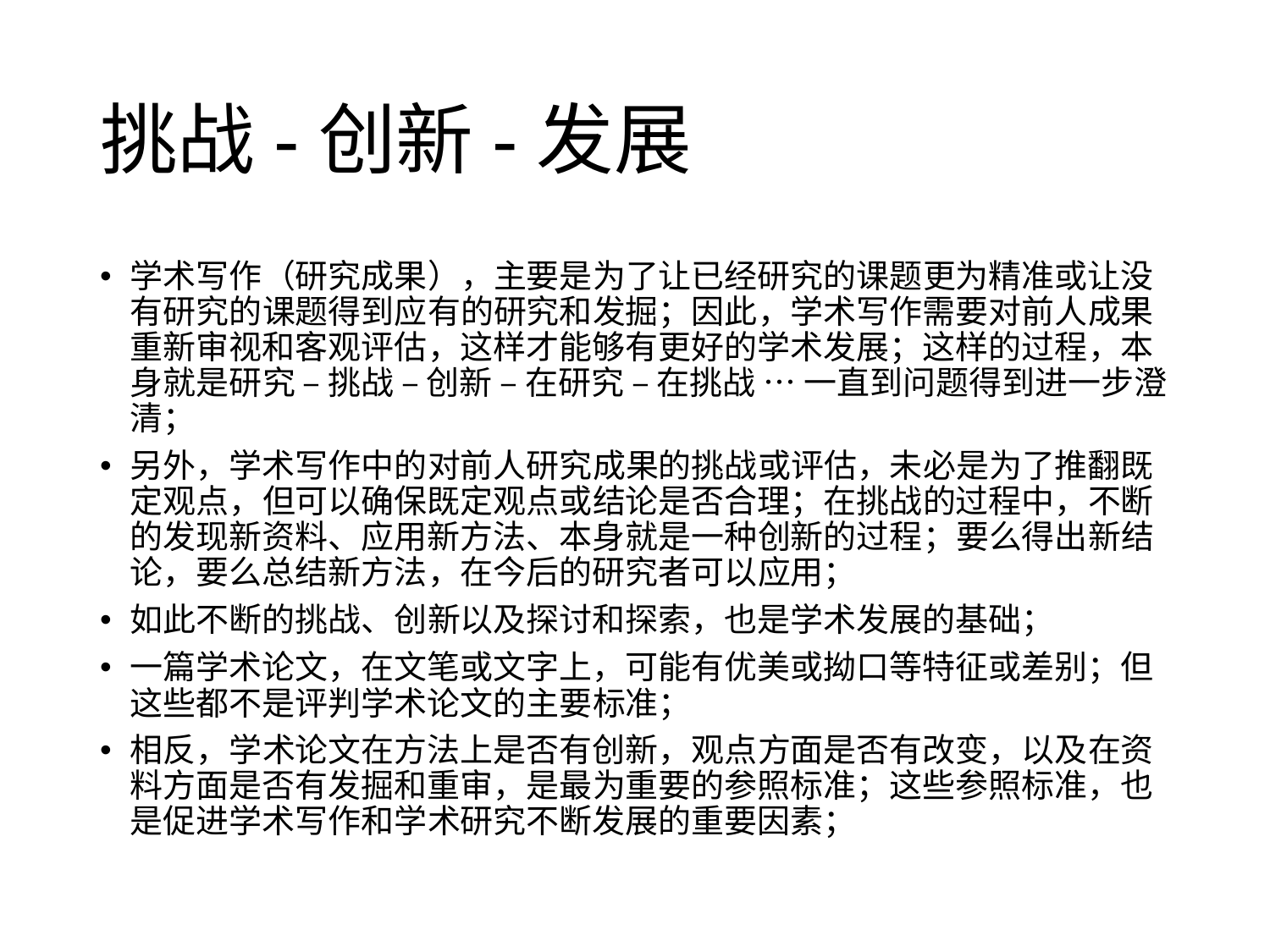

# 挑战-创新-发展
学术写作（研究成果），主要是为了让已经研究的课题更为精准或让没有研究的课题得到应有的研究和发掘；因此，学术写作需要对前人成果重新审视和客观评估，这样才能够有更好的学术发展；这样的过程，本身就是研究 – 挑战 – 创新 – 在研究 – 在挑战 … 一直到问题得到进一步澄清；
另外，学术写作中的对前人研究成果的挑战或评估，未必是为了推翻既定观点，但可以确保既定观点或结论是否合理；在挑战的过程中，不断的发现新资料、应用新方法、本身就是一种创新的过程；要么得出新结论，要么总结新方法，在今后的研究者可以应用；
如此不断的挑战、创新以及探讨和探索，也是学术发展的基础；
一篇学术论文，在文笔或文字上，可能有优美或拗口等特征或差别；但这些都不是评判学术论文的主要标准；
相反，学术论文在方法上是否有创新，观点方面是否有改变，以及在资料方面是否有发掘和重审，是最为重要的参照标准；这些参照标准，也是促进学术写作和学术研究不断发展的重要因素；